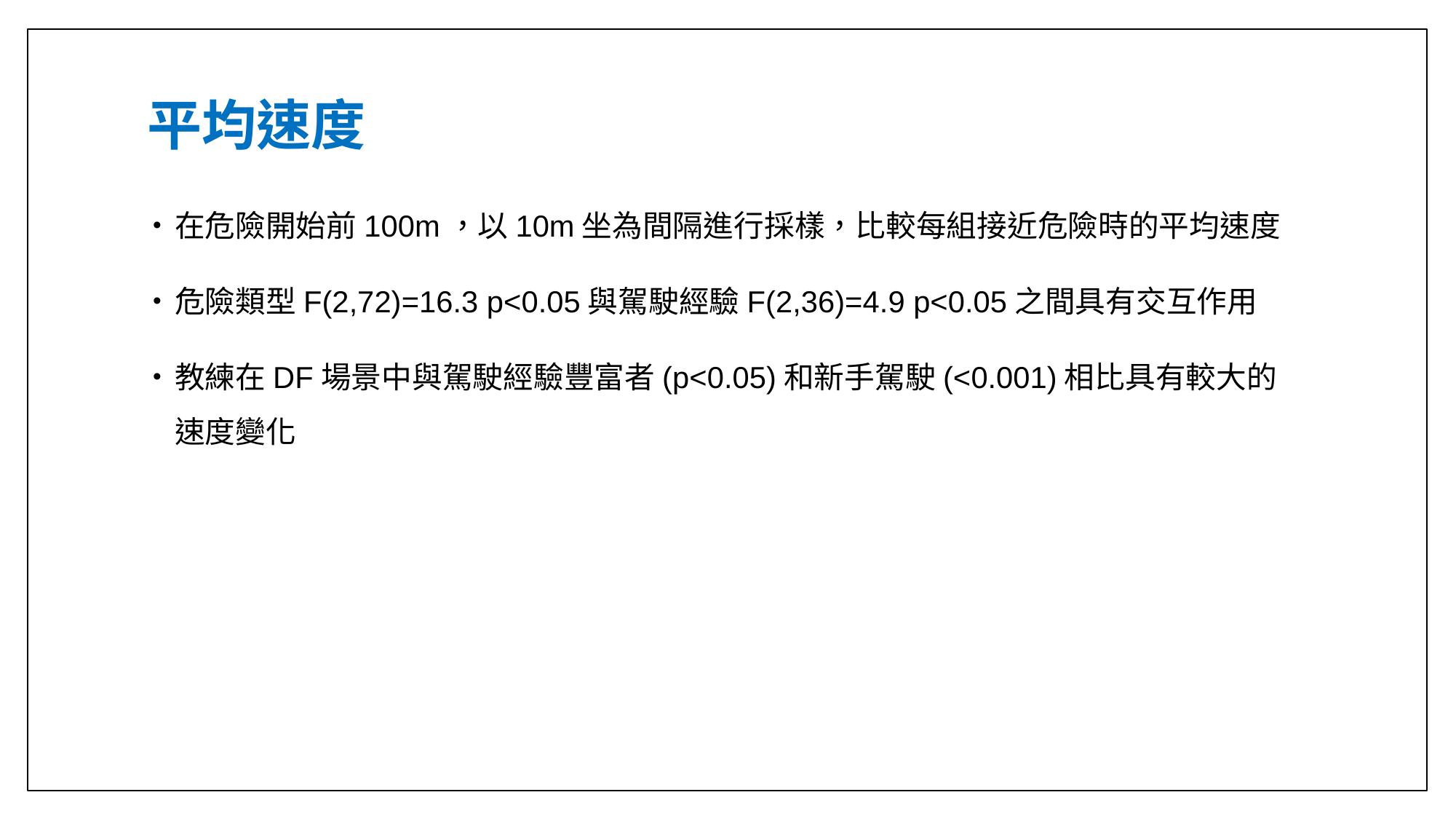

# 平均速度
在危險開始前100m，以10m坐為間隔進行採樣，比較每組接近危險時的平均速度
危險類型F(2,72)=16.3 p<0.05與駕駛經驗F(2,36)=4.9 p<0.05之間具有交互作用
教練在DF場景中與駕駛經驗豐富者(p<0.05)和新手駕駛(<0.001)相比具有較大的速度變化